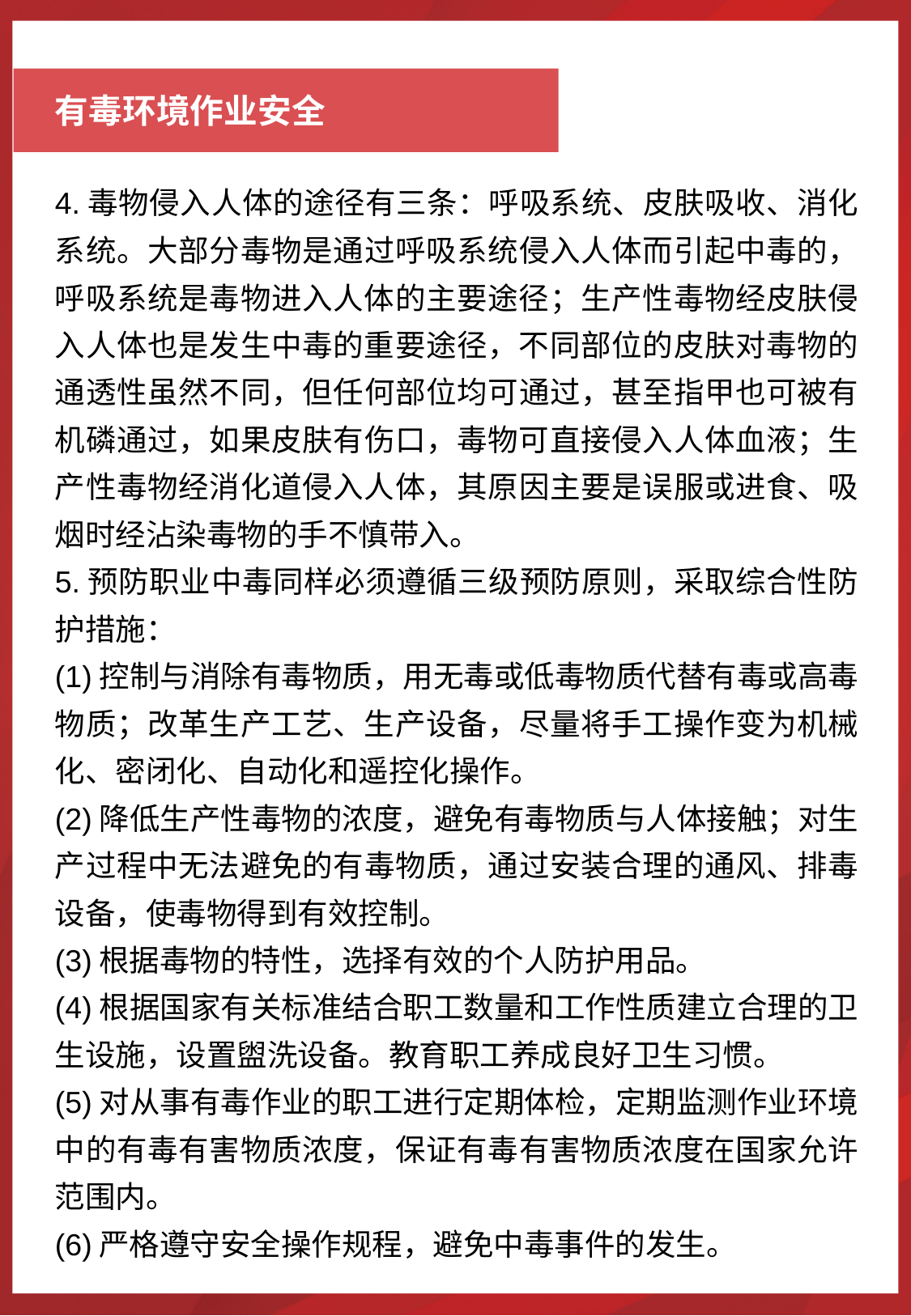

有毒环境作业安全
4.毒物侵入人体的途径有三条：呼吸系统、皮肤吸收、消化系统。大部分毒物是通过呼吸系统侵入人体而引起中毒的，呼吸系统是毒物进入人体的主要途径；生产性毒物经皮肤侵入人体也是发生中毒的重要途径，不同部位的皮肤对毒物的通透性虽然不同，但任何部位均可通过，甚至指甲也可被有机磷通过，如果皮肤有伤口，毒物可直接侵入人体血液；生产性毒物经消化道侵入人体，其原因主要是误服或进食、吸烟时经沾染毒物的手不慎带入。
5.预防职业中毒同样必须遵循三级预防原则，采取综合性防护措施：
(1)控制与消除有毒物质，用无毒或低毒物质代替有毒或高毒物质；改革生产工艺、生产设备，尽量将手工操作变为机械化、密闭化、自动化和遥控化操作。
(2)降低生产性毒物的浓度，避免有毒物质与人体接触；对生产过程中无法避免的有毒物质，通过安装合理的通风、排毒设备，使毒物得到有效控制。
(3)根据毒物的特性，选择有效的个人防护用品。
(4)根据国家有关标准结合职工数量和工作性质建立合理的卫生设施，设置盥洗设备。教育职工养成良好卫生习惯。
(5)对从事有毒作业的职工进行定期体检，定期监测作业环境中的有毒有害物质浓度，保证有毒有害物质浓度在国家允许范围内。
(6)严格遵守安全操作规程，避免中毒事件的发生。